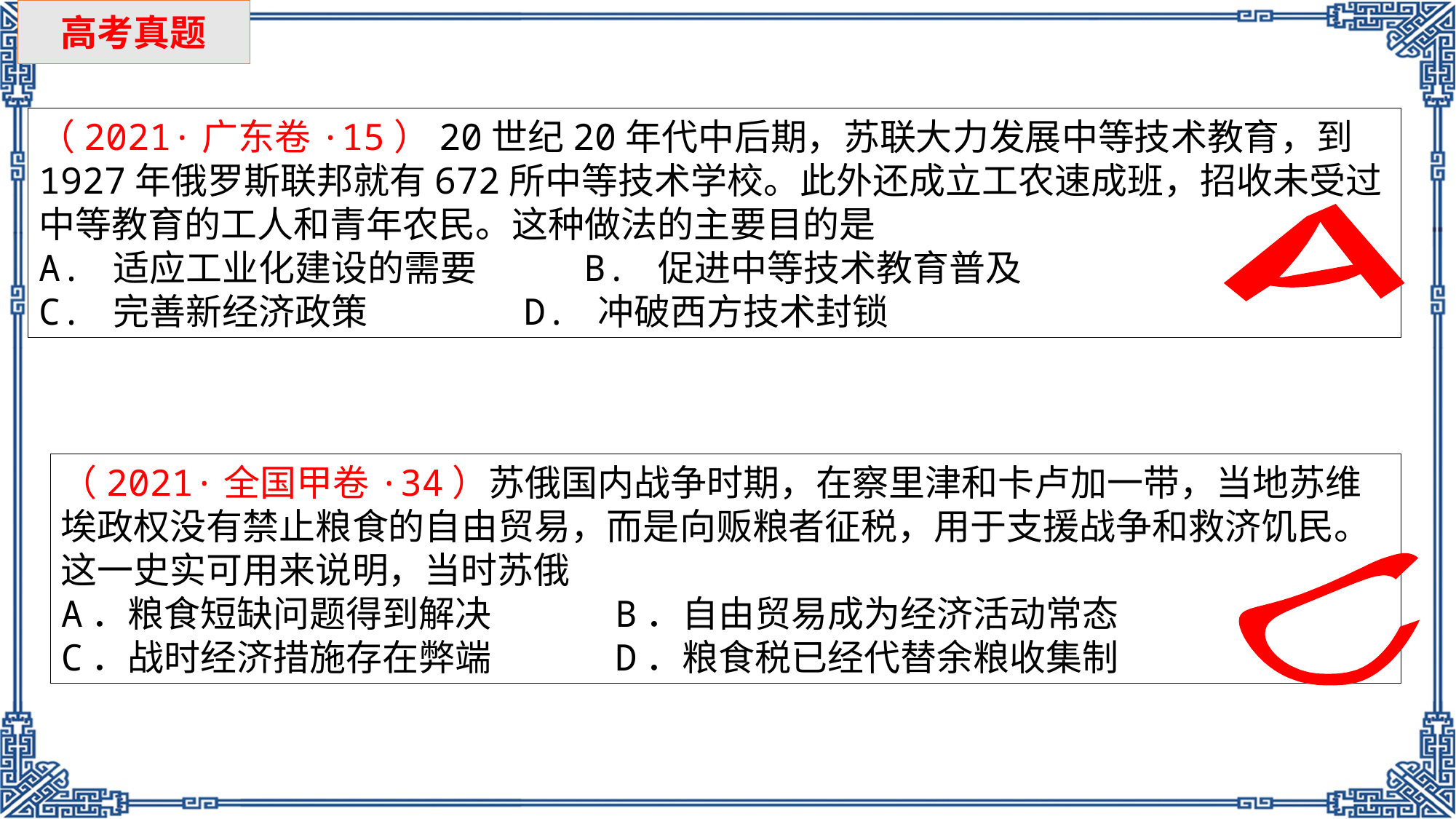

高考真题
（2021·广东卷·15）20世纪20年代中后期，苏联大力发展中等技术教育，到1927年俄罗斯联邦就有672所中等技术学校。此外还成立工农速成班，招收未受过中等教育的工人和青年农民。这种做法的主要目的是
A. 适应工业化建设的需要            B. 促进中等技术教育普及
C. 完善新经济政策                  D. 冲破西方技术封锁
A
（2021·全国甲卷·34）苏俄国内战争时期，在察里津和卡卢加一带，当地苏维埃政权没有禁止粮食的自由贸易，而是向贩粮者征税，用于支援战争和救济饥民。这一史实可用来说明，当时苏俄
A．粮食短缺问题得到解决              B．自由贸易成为经济活动常态
C．战时经济措施存在弊端              D．粮食税已经代替余粮收集制
C